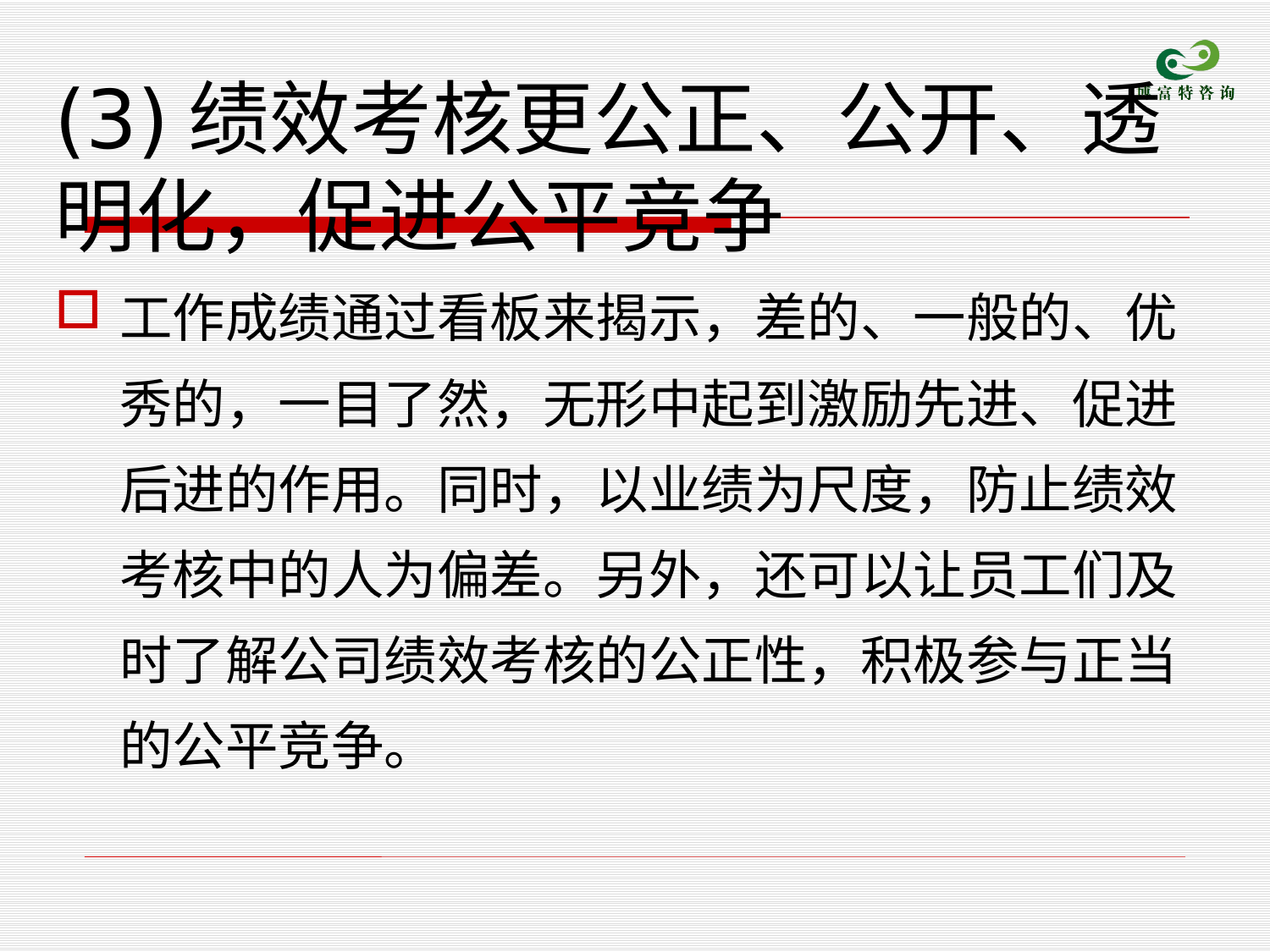

# (3)绩效考核更公正、公开、透明化，促进公平竞争
工作成绩通过看板来揭示，差的、一般的、优秀的，一目了然，无形中起到激励先进、促进后进的作用。同时，以业绩为尺度，防止绩效考核中的人为偏差。另外，还可以让员工们及时了解公司绩效考核的公正性，积极参与正当的公平竞争。
496